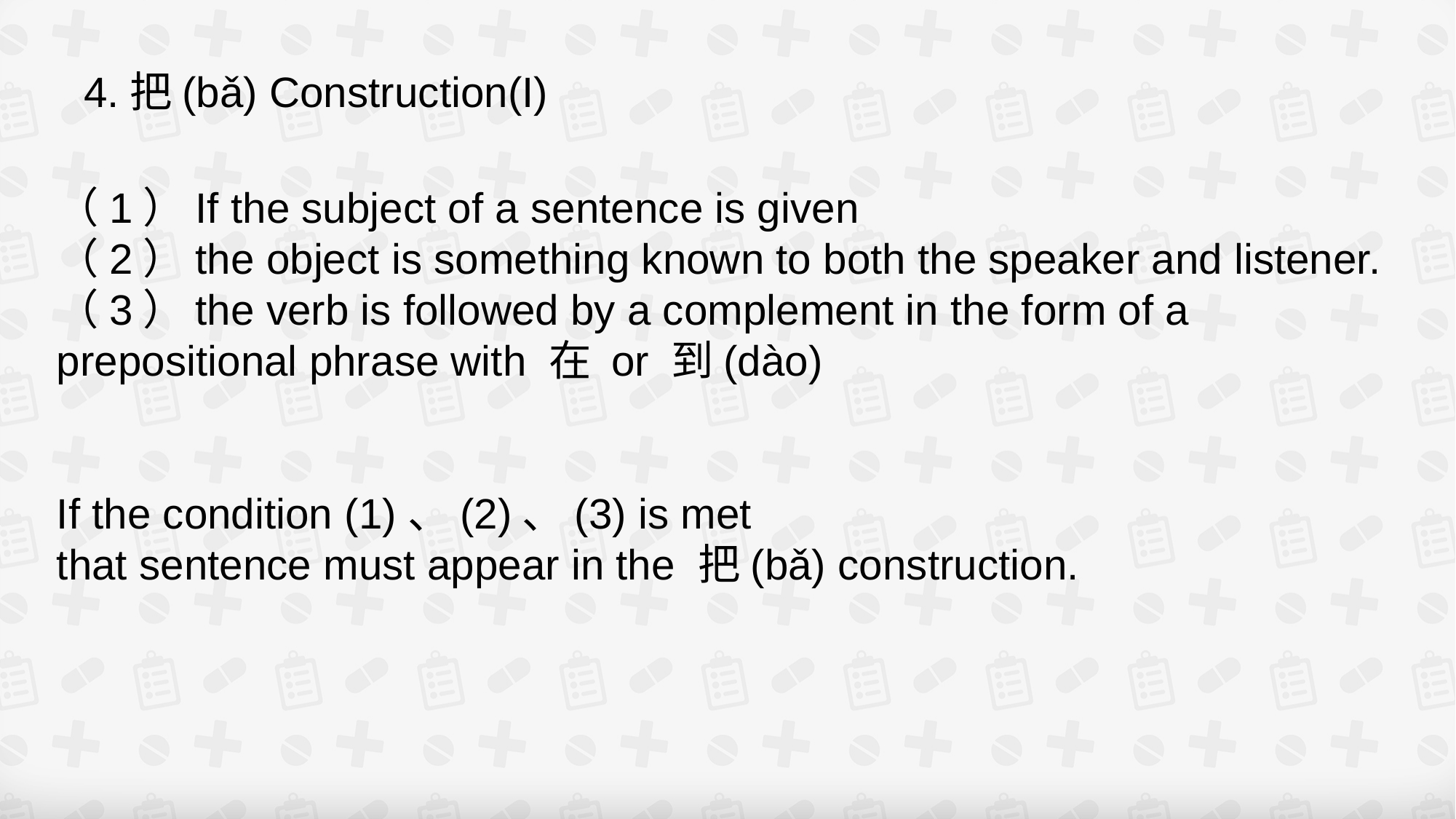

4.把(bǎ) Construction(I)
（1）If the subject of a sentence is given
（2）the object is something known to both the speaker and listener.
（3）the verb is followed by a complement in the form of a prepositional phrase with 在 or 到(dào)

If the condition (1)、(2)、(3) is met
that sentence must appear in the 把(bǎ) construction.